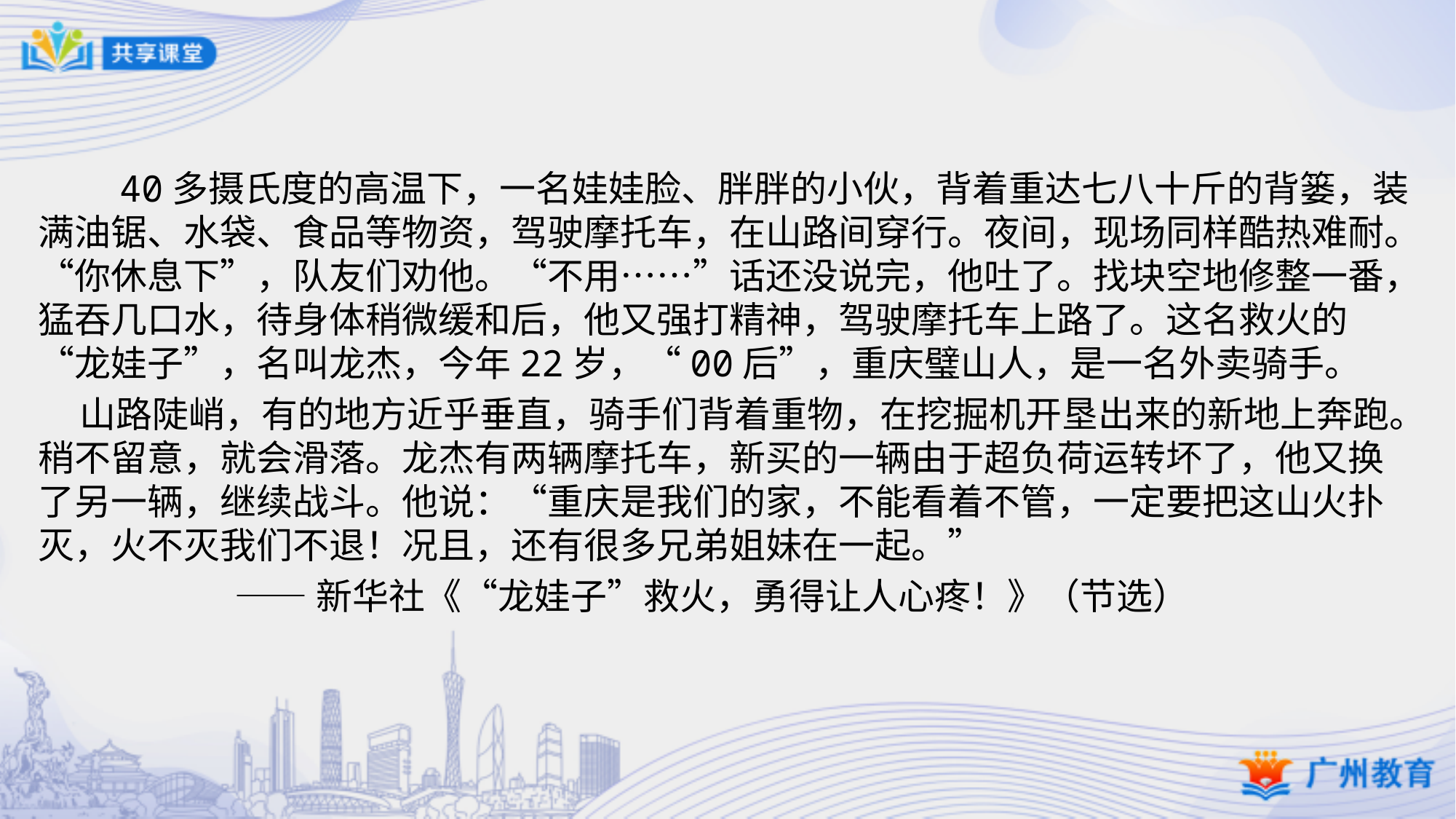

40多摄氏度的高温下，一名娃娃脸、胖胖的小伙，背着重达七八十斤的背篓，装满油锯、水袋、食品等物资，驾驶摩托车，在山路间穿行。夜间，现场同样酷热难耐。“你休息下”，队友们劝他。“不用……”话还没说完，他吐了。找块空地修整一番，猛吞几口水，待身体稍微缓和后，他又强打精神，驾驶摩托车上路了。这名救火的“龙娃子”，名叫龙杰，今年22岁，“00后”，重庆璧山人，是一名外卖骑手。
    山路陡峭，有的地方近乎垂直，骑手们背着重物，在挖掘机开垦出来的新地上奔跑。稍不留意，就会滑落。龙杰有两辆摩托车，新买的一辆由于超负荷运转坏了，他又换了另一辆，继续战斗。他说：“重庆是我们的家，不能看着不管，一定要把这山火扑灭，火不灭我们不退！况且，还有很多兄弟姐妹在一起。”
                        ——新华社《“龙娃子”救火，勇得让人心疼！》（节选）